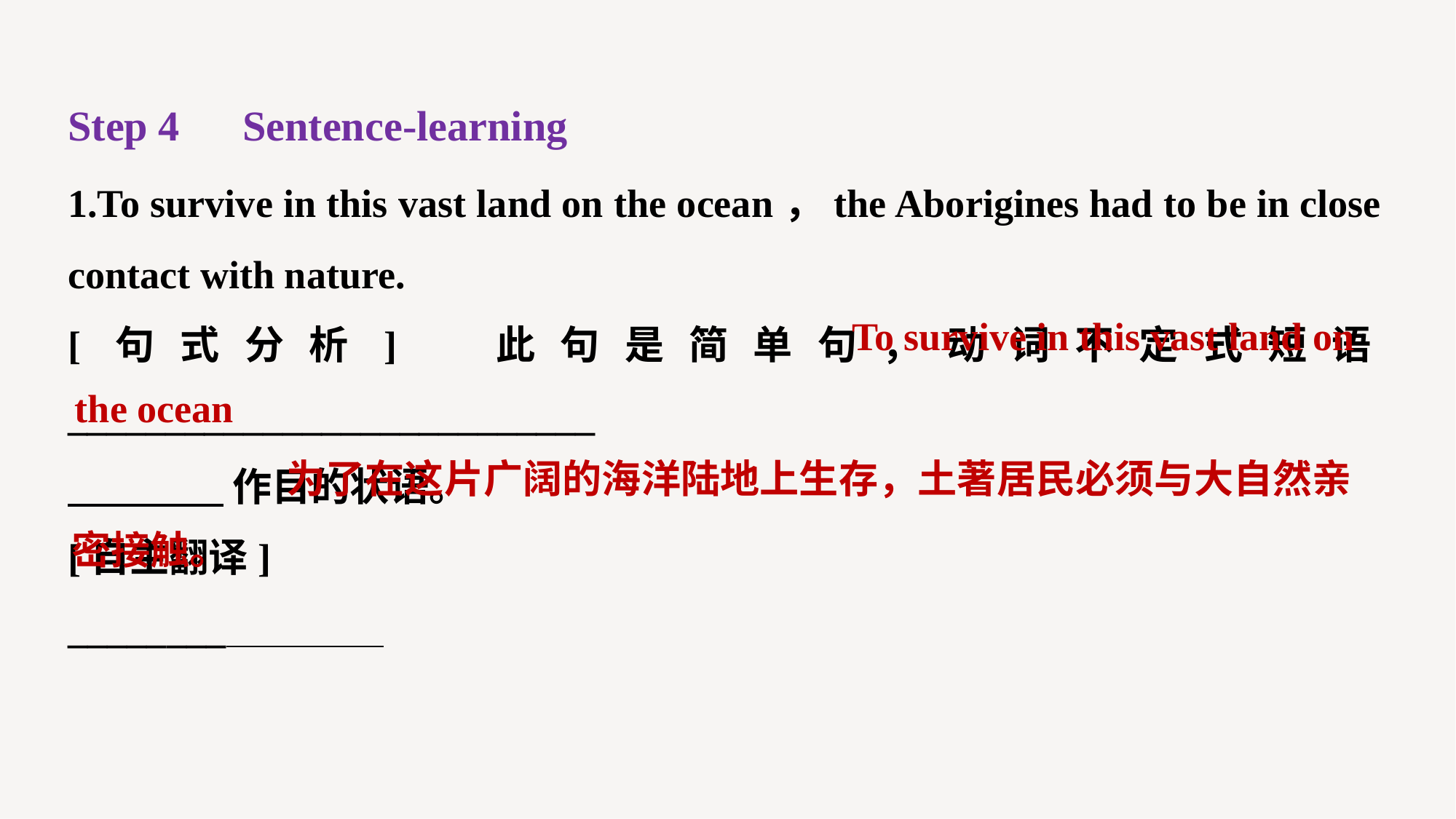

Step 4　Sentence-learning
1.To survive in this vast land on the ocean，the Aborigines had to be in close contact with nature.
[句式分析]　此句是简单句，动词不定式短语___________________________
                  作目的状语。
[自主翻译]
________
To survive in this vast land on
the ocean
                       为了在这片广阔的海洋陆地上生存，土著居民必须与大自然亲密接触。